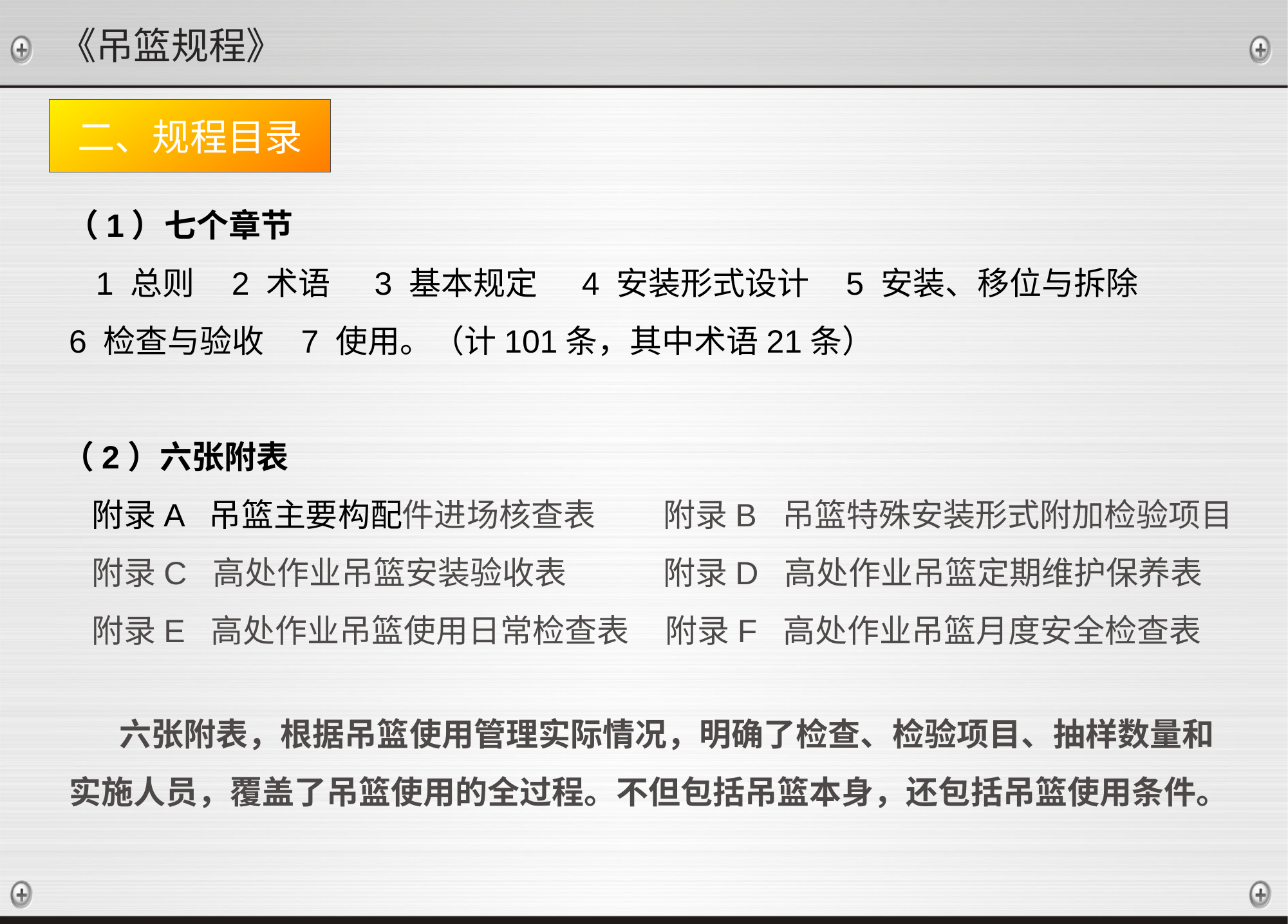

《吊篮规程》
二、规程目录

（1）七个章节
    1 总则    2 术语     3 基本规定     4 安装形式设计    5 安装、移位与拆除
 6 检查与验收    7 使用。（计101条，其中术语21条）

（2）六张附表
   附录A  吊篮主要构配件进场核查表	   附录B  吊篮特殊安装形式附加检验项目
   附录C  高处作业吊篮安装验收表	   附录D  高处作业吊篮定期维护保养表
   附录E  高处作业吊篮使用日常检查表     附录F  高处作业吊篮月度安全检查表

      六张附表，根据吊篮使用管理实际情况，明确了检查、检验项目、抽样数量和实施人员，覆盖了吊篮使用的全过程。不但包括吊篮本身，还包括吊篮使用条件。